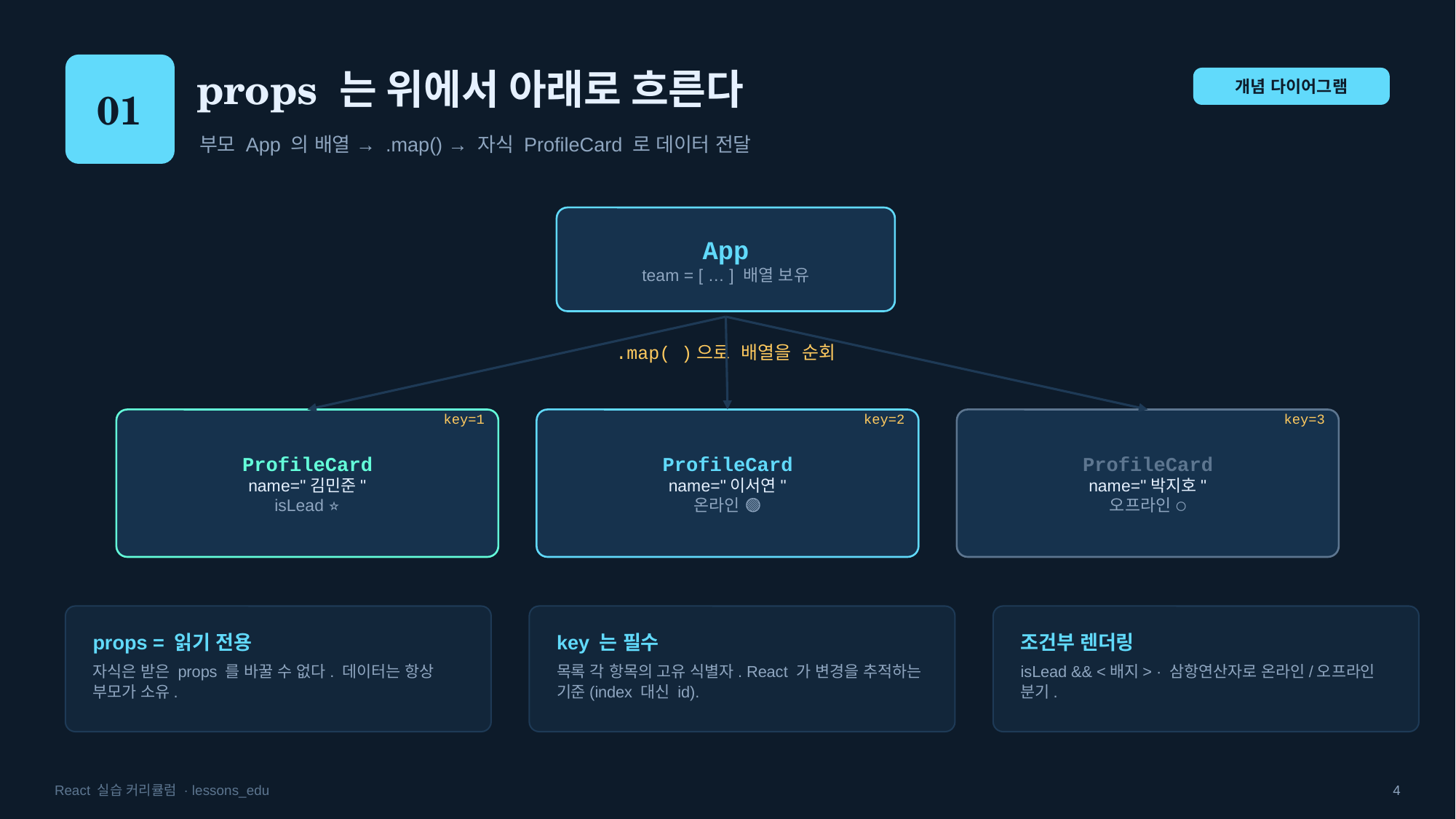

01
props 는 위에서 아래로 흐른다
개념 다이어그램
부모 App 의 배열 → .map() → 자식 ProfileCard 로 데이터 전달

App
team = [ … ] 배열 보유
.map( )으로 배열을 순회
key=1
key=2
key=3

ProfileCard
name="김민준"
isLead ⭐

ProfileCard
name="이서연"
온라인 🟢

ProfileCard
name="박지호"
오프라인 ⚪

props = 읽기 전용
key 는 필수
조건부 렌더링
자식은 받은 props 를 바꿀 수 없다. 데이터는 항상 부모가 소유.
목록 각 항목의 고유 식별자. React 가 변경을 추적하는 기준(index 대신 id).
isLead && <배지> · 삼항연산자로 온라인/오프라인 분기.
React 실습 커리큘럼 · lessons_edu
4